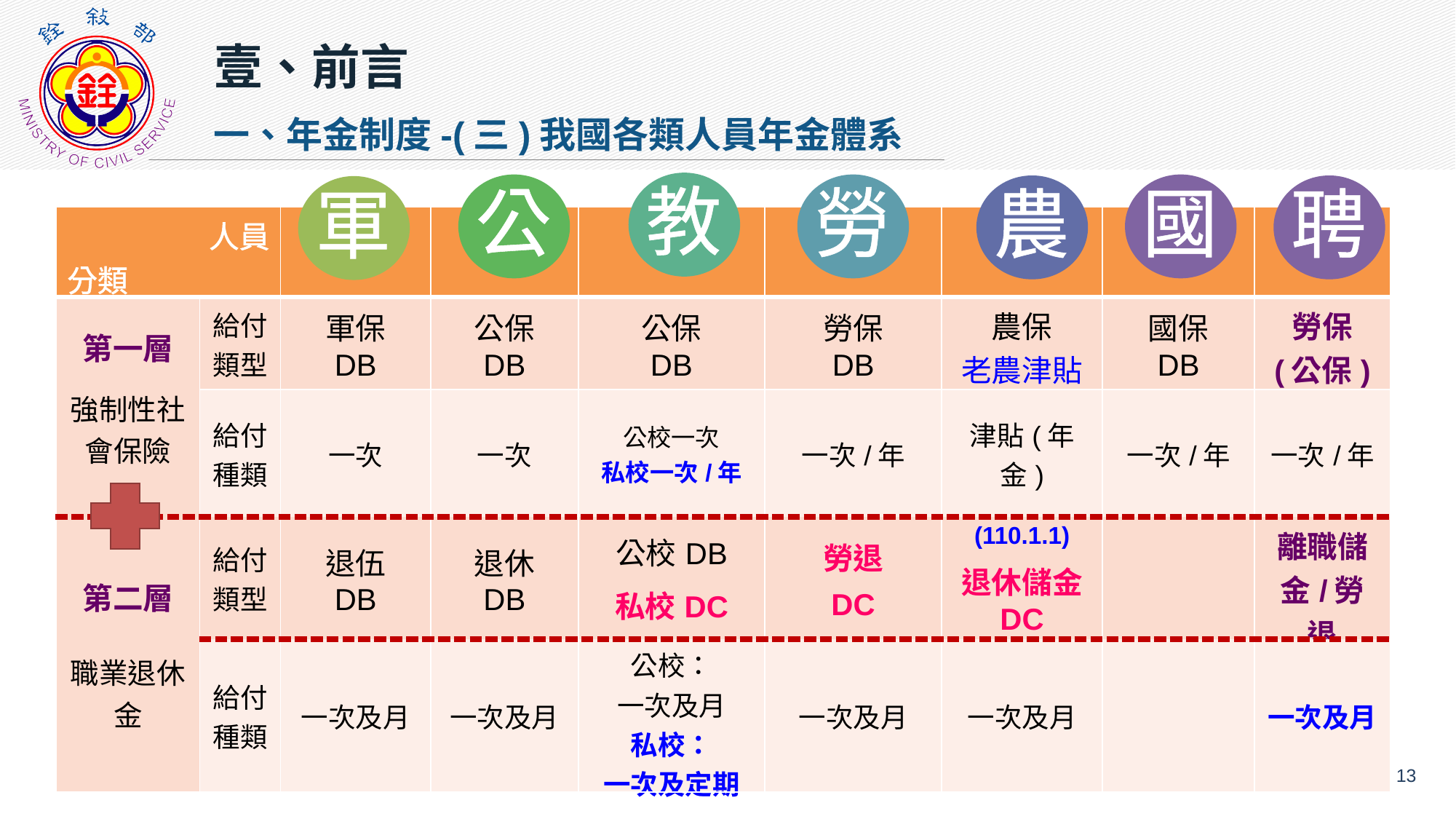

壹、前言
一、年金制度-(三)我國各類人員年金體系
教
公
勞
國
農
軍
聘
| 人員 分類 |  |  |  |  |  |  |  |  |
| --- | --- | --- | --- | --- | --- | --- | --- | --- |
| 第一層 強制性社會保險 | 給付類型 | 軍保 DB | 公保 DB | 公保 DB | 勞保 DB | 農保 老農津貼 | 國保 DB | 勞保 (公保) |
|  | 給付種類 | 一次 | 一次 | 公校一次 私校一次/年 | 一次/年 | 津貼(年金) | 一次/年 | 一次/年 |
| 第二層 職業退休金 | 給付類型 | 退伍 DB | 退休 DB | 公校DB 私校DC | 勞退 DC | (110.1.1) 退休儲金 DC |  | 離職儲金/勞退 DC |
|  | 給付種類 | 一次及月 | 一次及月 | 公校： 一次及月 私校： 一次及定期 | 一次及月 | 一次及月 |  | 一次及月 |